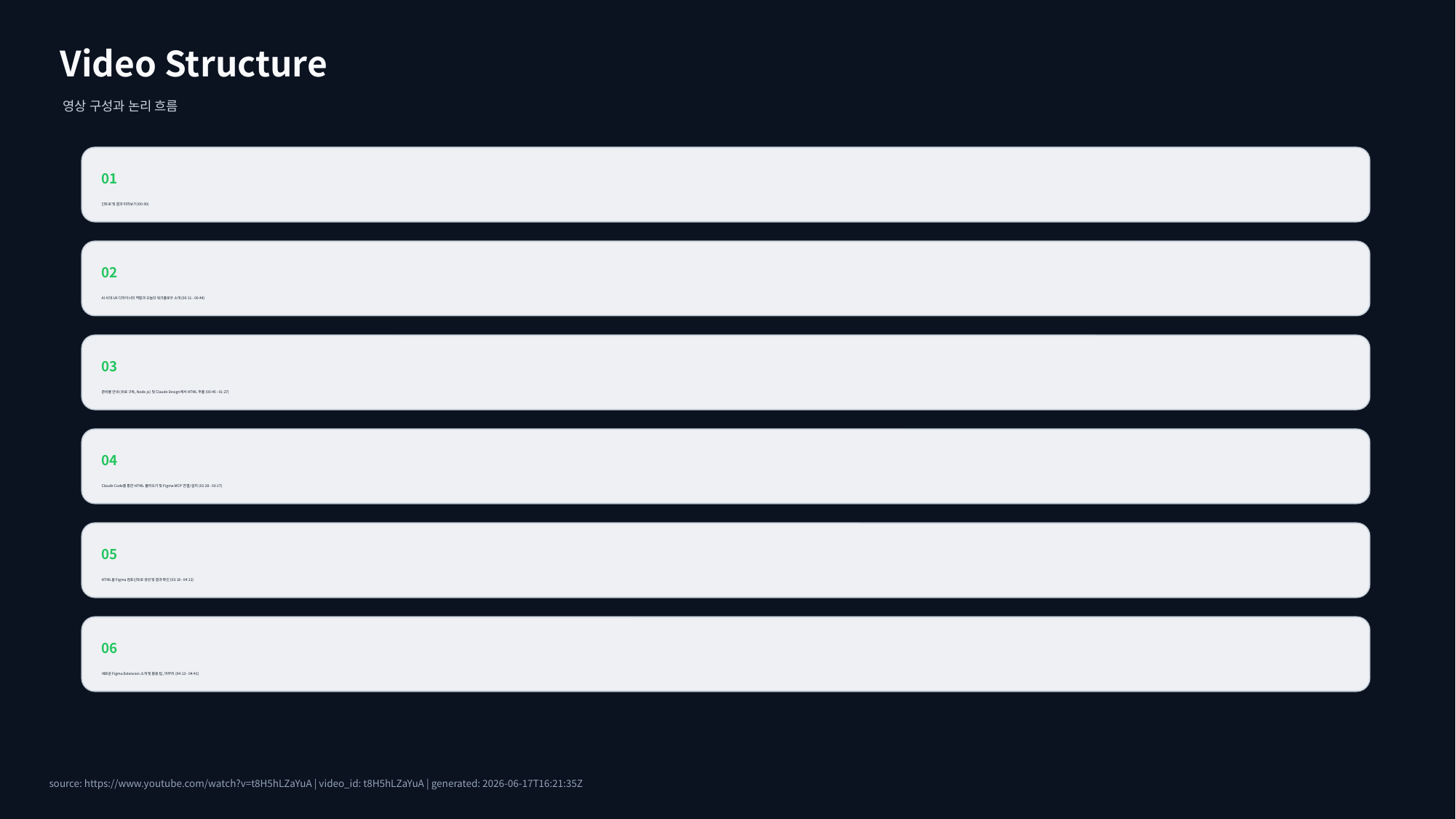

Video Structure
영상 구성과 논리 흐름

01
인트로 및 결과 미리보기 (00:00)

02
AI 시대 UX 디자이너의 역할과 오늘의 워크플로우 소개 (00:11 - 00:44)

03
준비물 안내 (유료 구독, Node.js) 및 Claude Design에서 HTML 추출 (00:45 - 01:27)

04
Claude Code를 통한 HTML 불러오기 및 Figma MCP 연결/설치 (01:28 - 03:17)

05
HTML을 Figma 컴포넌트로 생성 및 결과 확인 (03:18 - 04:12)

06
새로운 Figma Extension 소개 및 활용 팁, 마무리 (04:13 - 04:41)
source: https://www.youtube.com/watch?v=t8H5hLZaYuA | video_id: t8H5hLZaYuA | generated: 2026-06-17T16:21:35Z